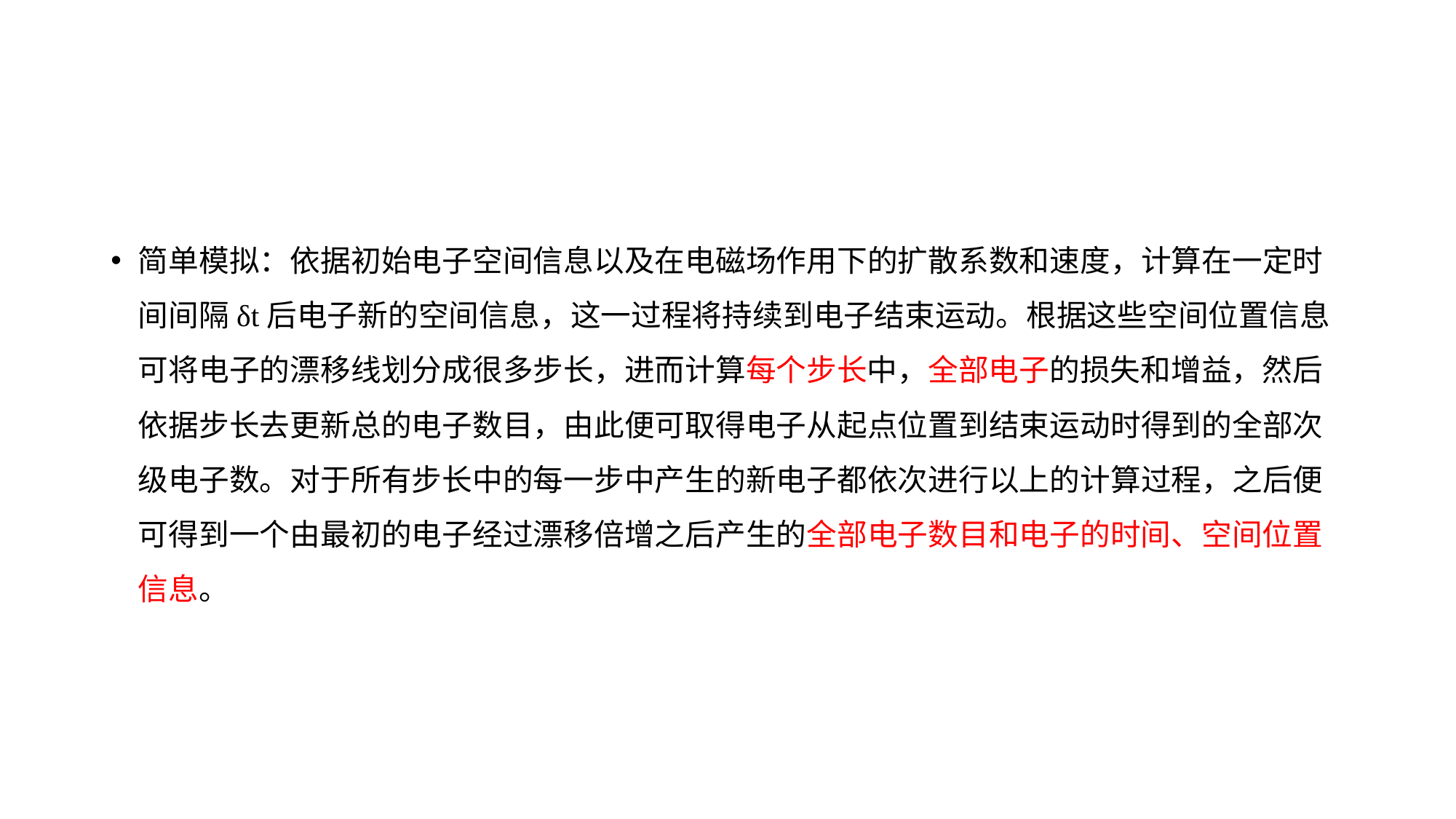

#
简单模拟：依据初始电子空间信息以及在电磁场作用下的扩散系数和速度，计算在一定时间间隔δt后电子新的空间信息，这一过程将持续到电子结束运动。根据这些空间位置信息可将电子的漂移线划分成很多步长，进而计算每个步长中，全部电子的损失和增益，然后依据步长去更新总的电子数目，由此便可取得电子从起点位置到结束运动时得到的全部次级电子数。对于所有步长中的每一步中产生的新电子都依次进行以上的计算过程，之后便可得到一个由最初的电子经过漂移倍增之后产生的全部电子数目和电子的时间、空间位置信息。